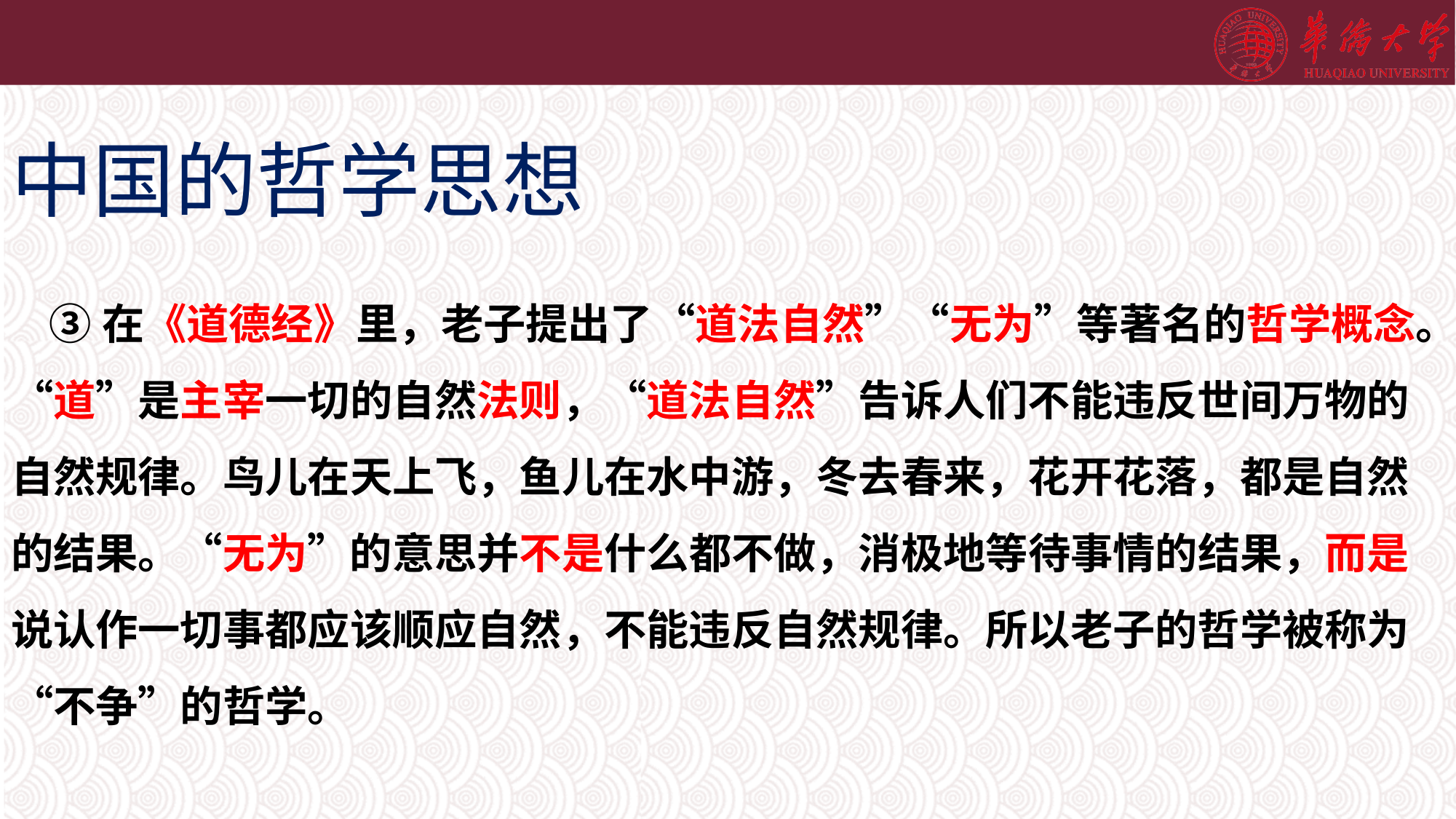

中国的哲学思想
    ③在《道德经》里，老子提出了“道法自然”“无为”等著名的哲学概念。“道”是主宰一切的自然法则，“道法自然”告诉人们不能违反世间万物的自然规律。鸟儿在天上飞，鱼儿在水中游，冬去春来，花开花落，都是自然的结果。“无为”的意思并不是什么都不做，消极地等待事情的结果，而是说认作一切事都应该顺应自然，不能违反自然规律。所以老子的哲学被称为“不争”的哲学。